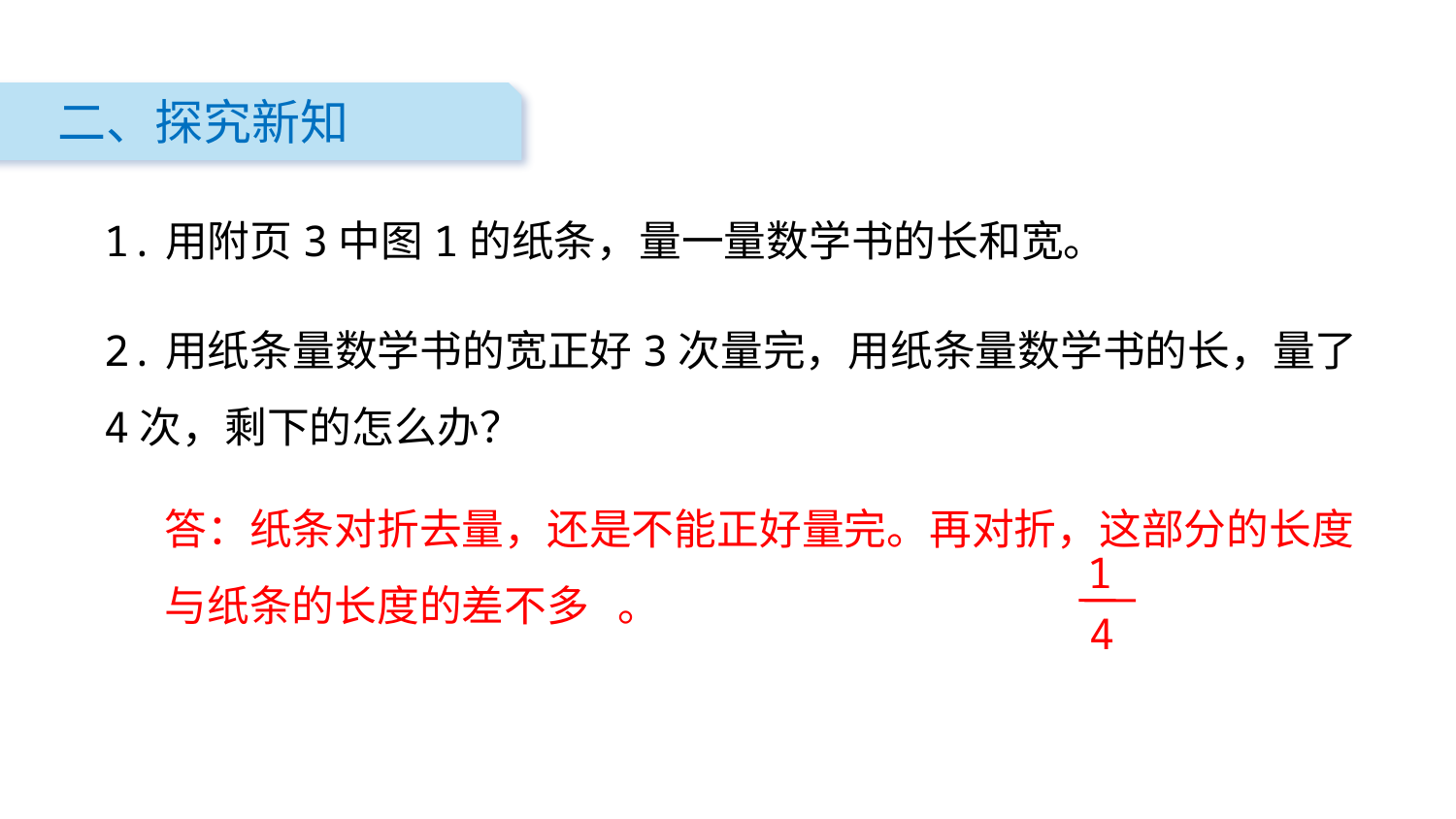

二、探究新知

1.用附页3中图1的纸条，量一量数学书的长和宽。
2.用纸条量数学书的宽正好3次量完，用纸条量数学书的长，量了4次，剩下的怎么办？
答：纸条对折去量，还是不能正好量完。再对折，这部分的长度与纸条的长度的差不多   。
1
4